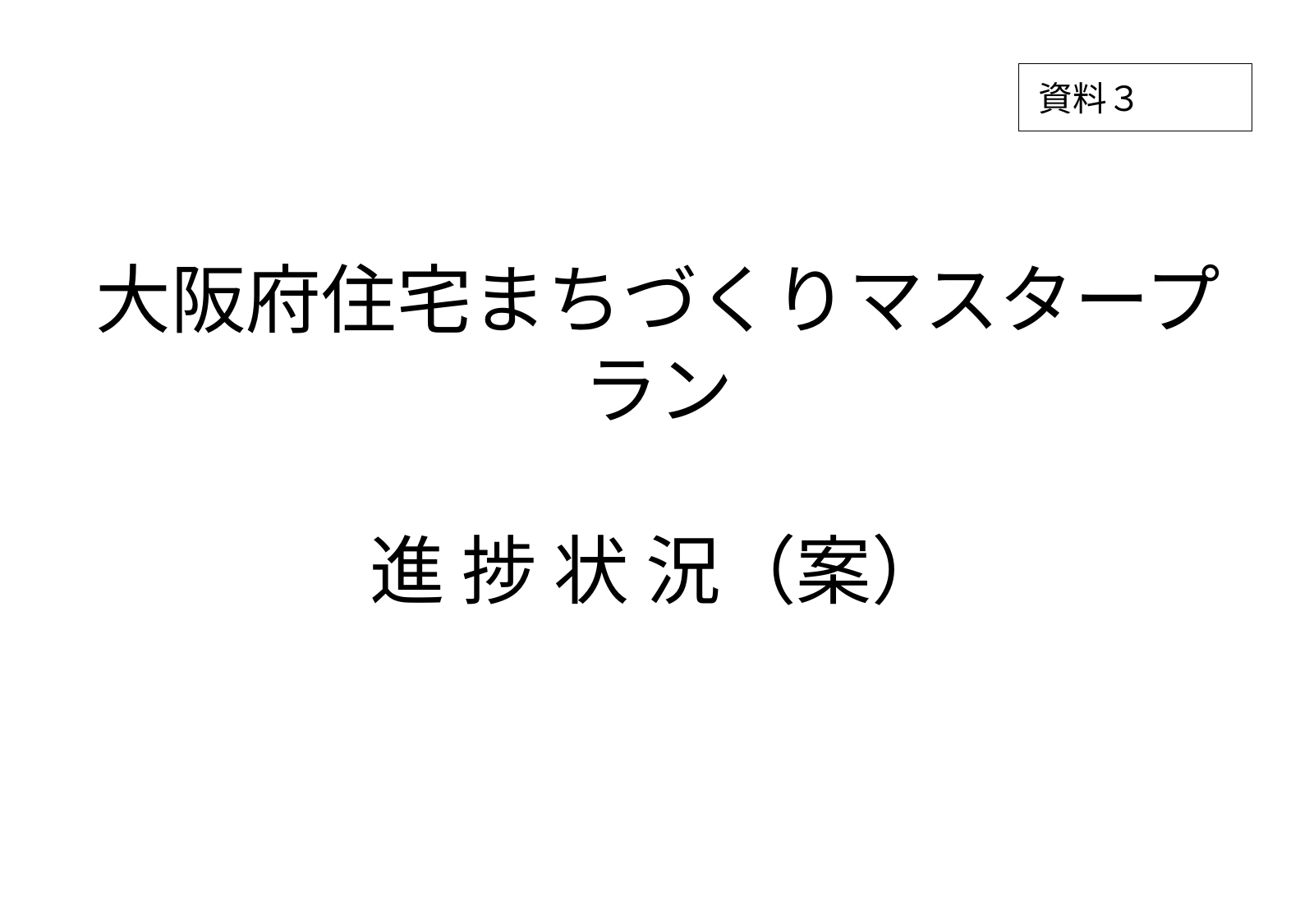

資料３
# 大阪府住宅まちづくりマスタープラン 進 捗 状 況（案）